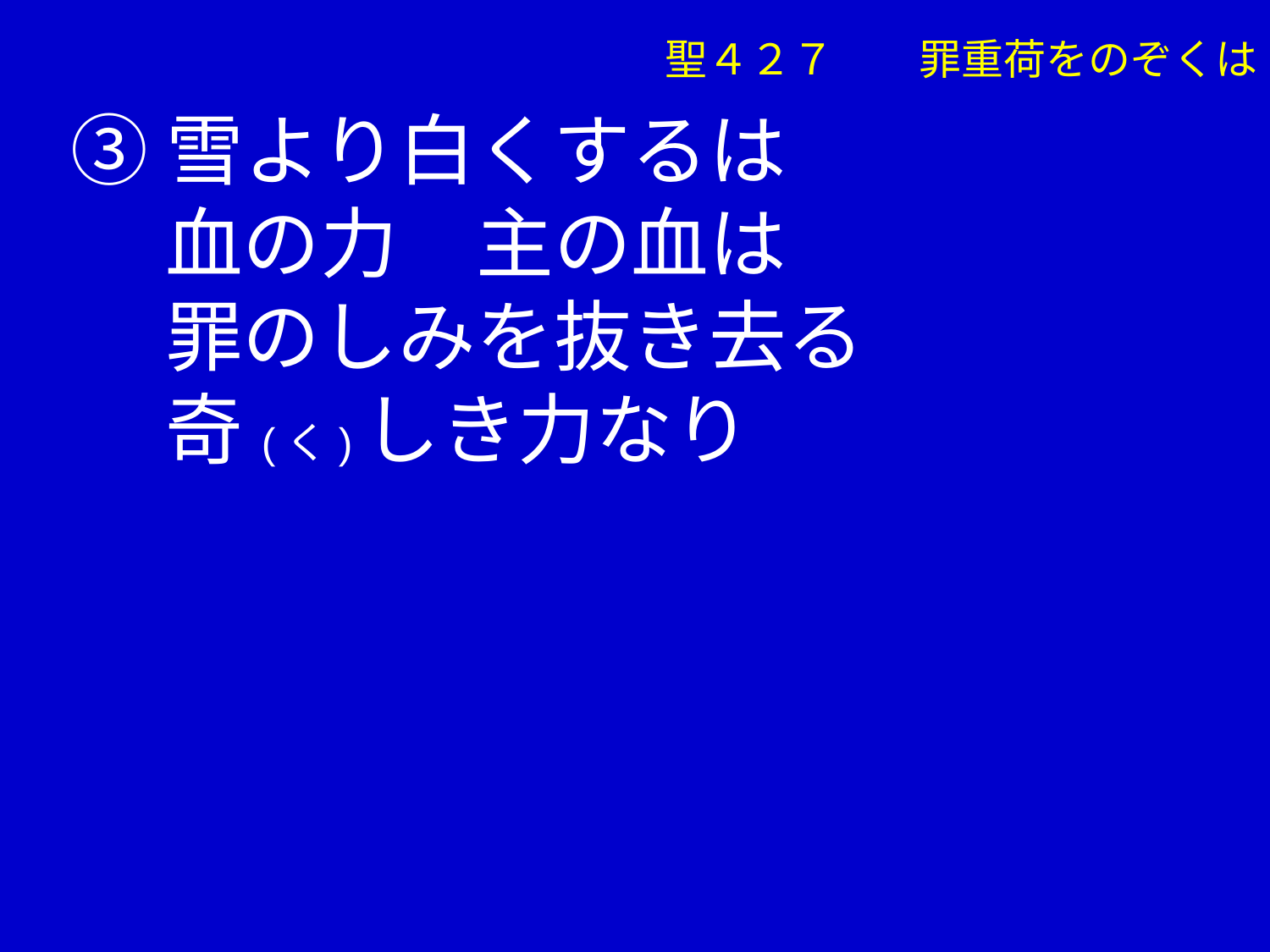

③雪より白くするは
　 血の力　主の血は
　 罪のしみを抜き去る
　 奇(く)しき力なり

聖４２７　　罪重荷をのぞくは